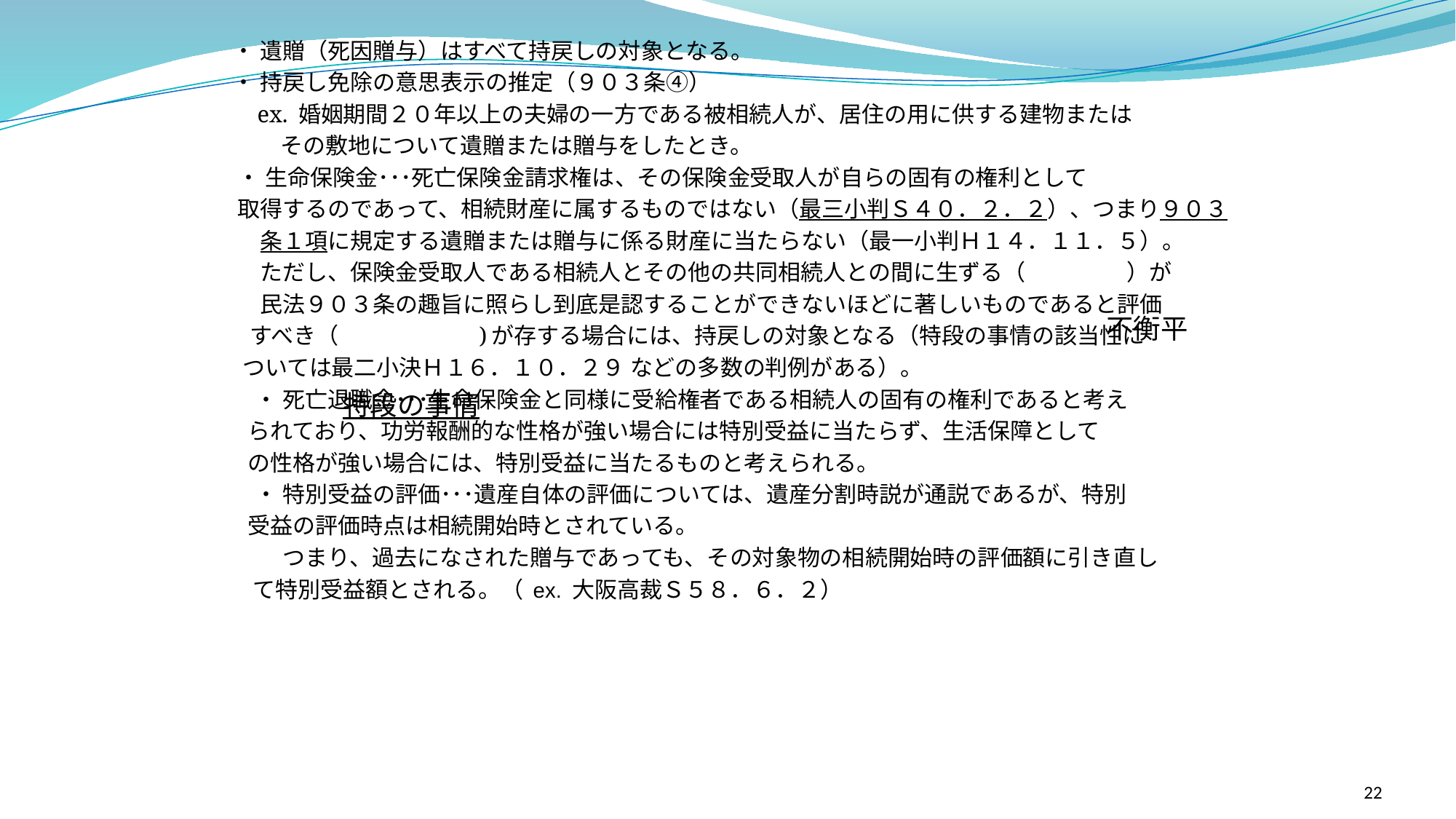

・ 遺贈（死因贈与）はすべて持戻しの対象となる。
　　・ 持戻し免除の意思表示の推定（９０３条④）
　  　  ex. 婚姻期間２０年以上の夫婦の一方である被相続人が、居住の用に供する建物または
          　   その敷地について遺贈または贈与をしたとき。
　　 ・ 生命保険金･･･死亡保険金請求権は、その保険金受取人が自らの固有の権利として
         取得するのであって、相続財産に属するものではない（最三小判Ｓ４０．２．２）、つまり９０３
　 　　条１項に規定する遺贈または贈与に係る財産に当たらない（最一小判Ｈ１４．１１．５）。
　　　 ただし、保険金受取人である相続人とその他の共同相続人との間に生ずる（ 　　　　 ）が
　　　 民法９０３条の趣旨に照らし到底是認することができないほどに著しいものであると評価
       　すべき（　　         　　)が存する場合には、持戻しの対象となる（特段の事情の該当性に
          ついては最二小決Ｈ１６．１０．２９ などの多数の判例がある）。
　　　・ 死亡退職金･･･生命保険金と同様に受給権者である相続人の固有の権利であると考え
           られており、功労報酬的な性格が強い場合には特別受益に当たらず、生活保障として
           の性格が強い場合には、特別受益に当たるものと考えられる。
　　　・ 特別受益の評価･･･遺産自体の評価については、遺産分割時説が通説であるが、特別
           受益の評価時点は相続開始時とされている。
　　　　 つまり、過去になされた贈与であっても、その対象物の相続開始時の評価額に引き直し
            て特別受益額とされる。（ ex. 大阪高裁Ｓ５８．６．２）
不衡平
特段の事情
22